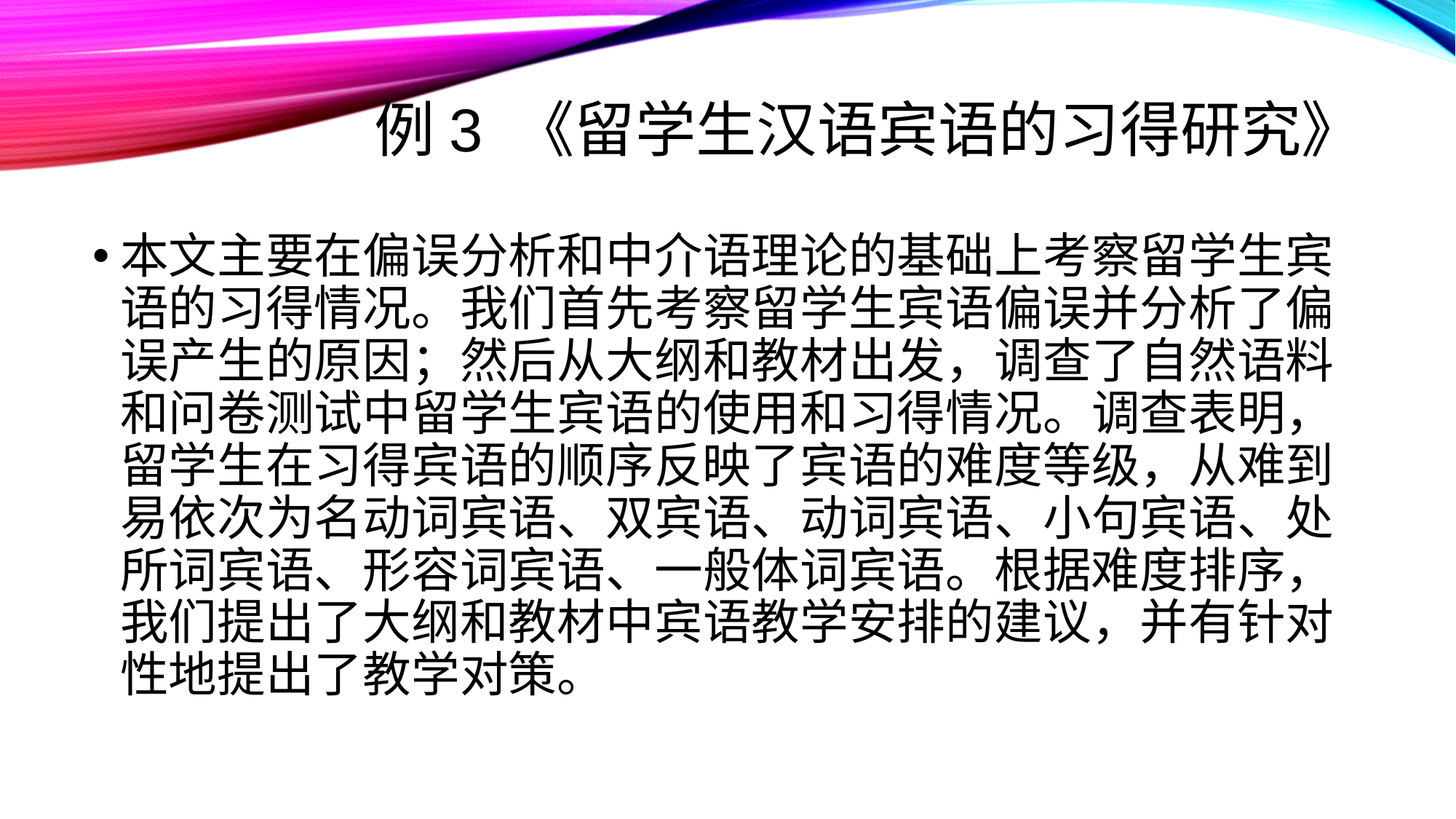

# 例3 《留学生汉语宾语的习得研究》
本文主要在偏误分析和中介语理论的基础上考察留学生宾语的习得情况。我们首先考察留学生宾语偏误并分析了偏误产生的原因；然后从大纲和教材出发，调查了自然语料和问卷测试中留学生宾语的使用和习得情况。调查表明，留学生在习得宾语的顺序反映了宾语的难度等级，从难到易依次为名动词宾语、双宾语、动词宾语、小句宾语、处所词宾语、形容词宾语、一般体词宾语。根据难度排序，我们提出了大纲和教材中宾语教学安排的建议，并有针对性地提出了教学对策。